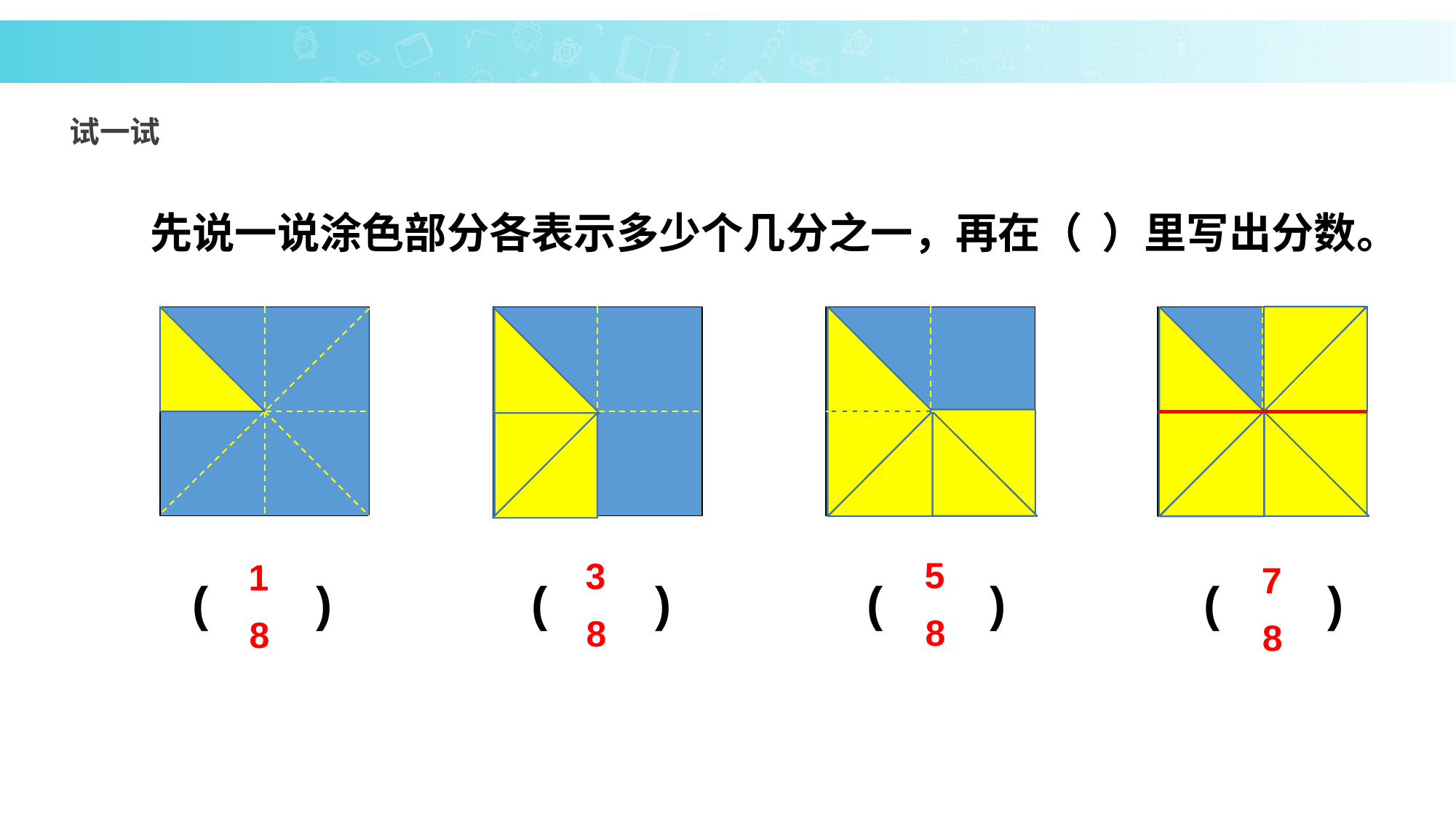

试一试
先说一说涂色部分各表示多少个几分之一，再在（  ）里写出分数。

5
8
3
8
1
8
7
8
(        )
(        )
(        )
(        )